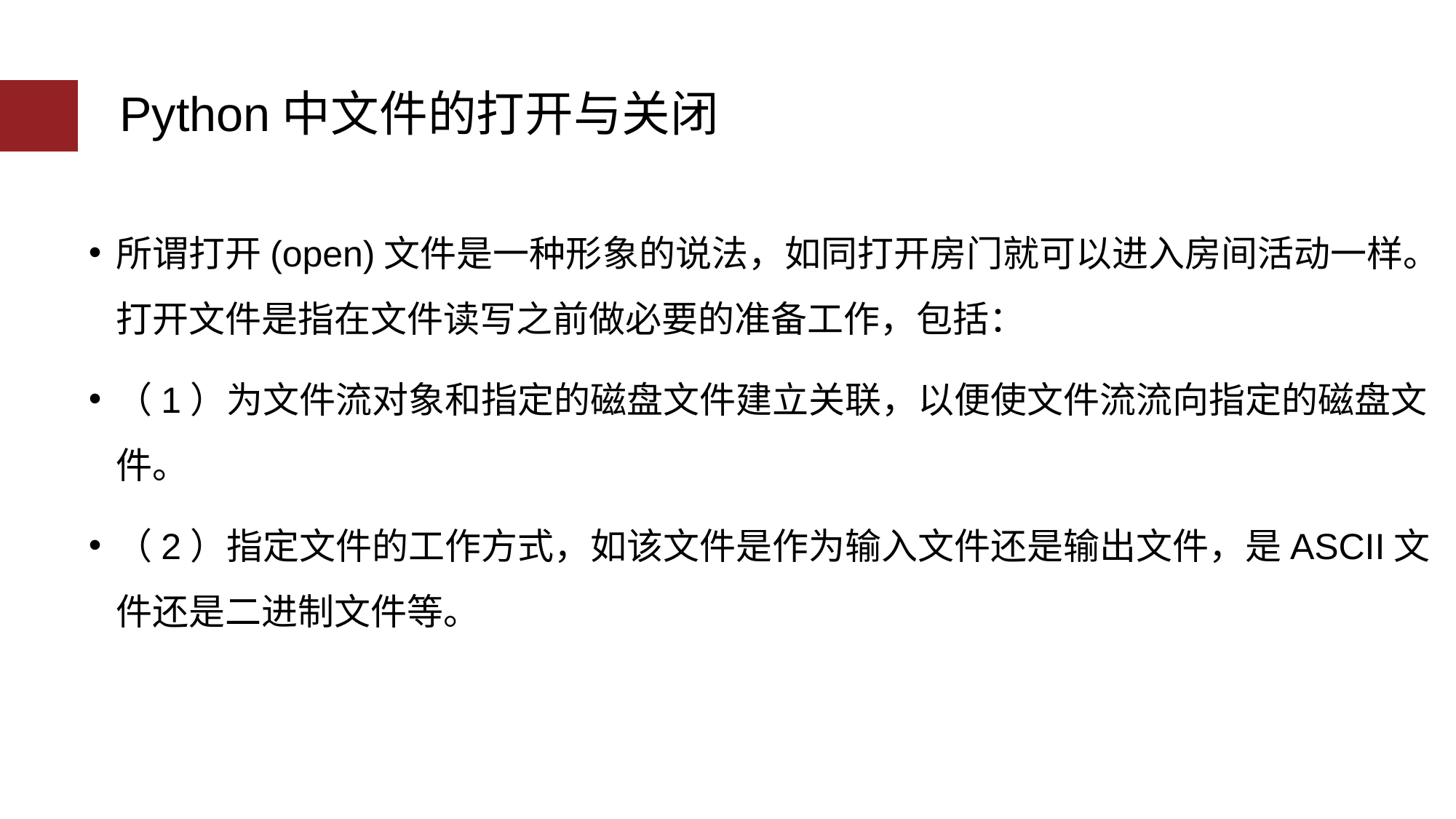

Python中文件的打开与关闭

所谓打开(open)文件是一种形象的说法，如同打开房门就可以进入房间活动一样。 打开文件是指在文件读写之前做必要的准备工作，包括：
（1）为文件流对象和指定的磁盘文件建立关联，以便使文件流流向指定的磁盘文件。
（2）指定文件的工作方式，如该文件是作为输入文件还是输出文件，是ASCII文件还是二进制文件等。